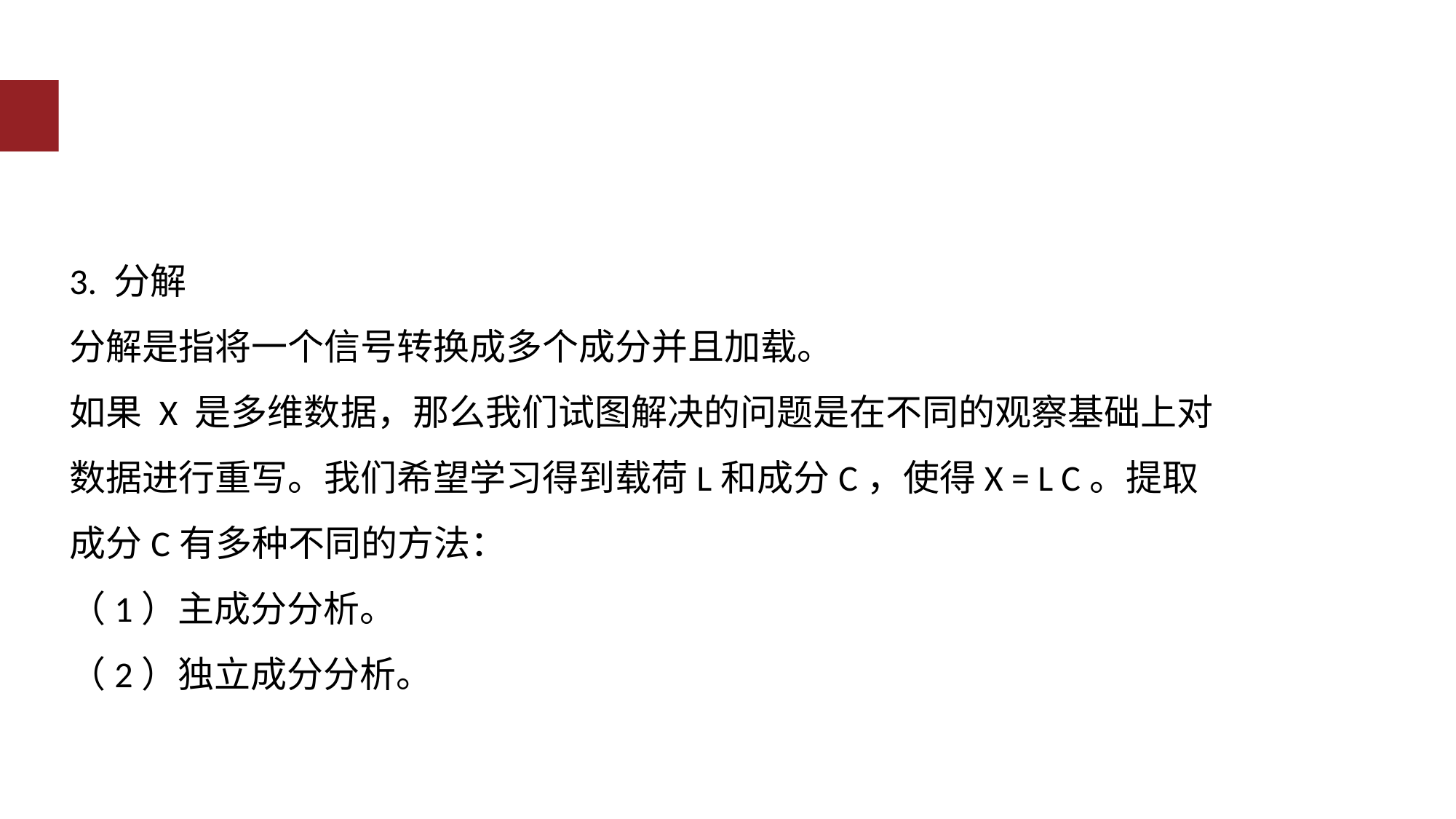

3. 分解
分解是指将一个信号转换成多个成分并且加载。
如果 X 是多维数据，那么我们试图解决的问题是在不同的观察基础上对数据进行重写。我们希望学习得到载荷L和成分C，使得X = L C。提取成分C有多种不同的方法：
（1）主成分分析。
（2）独立成分分析。